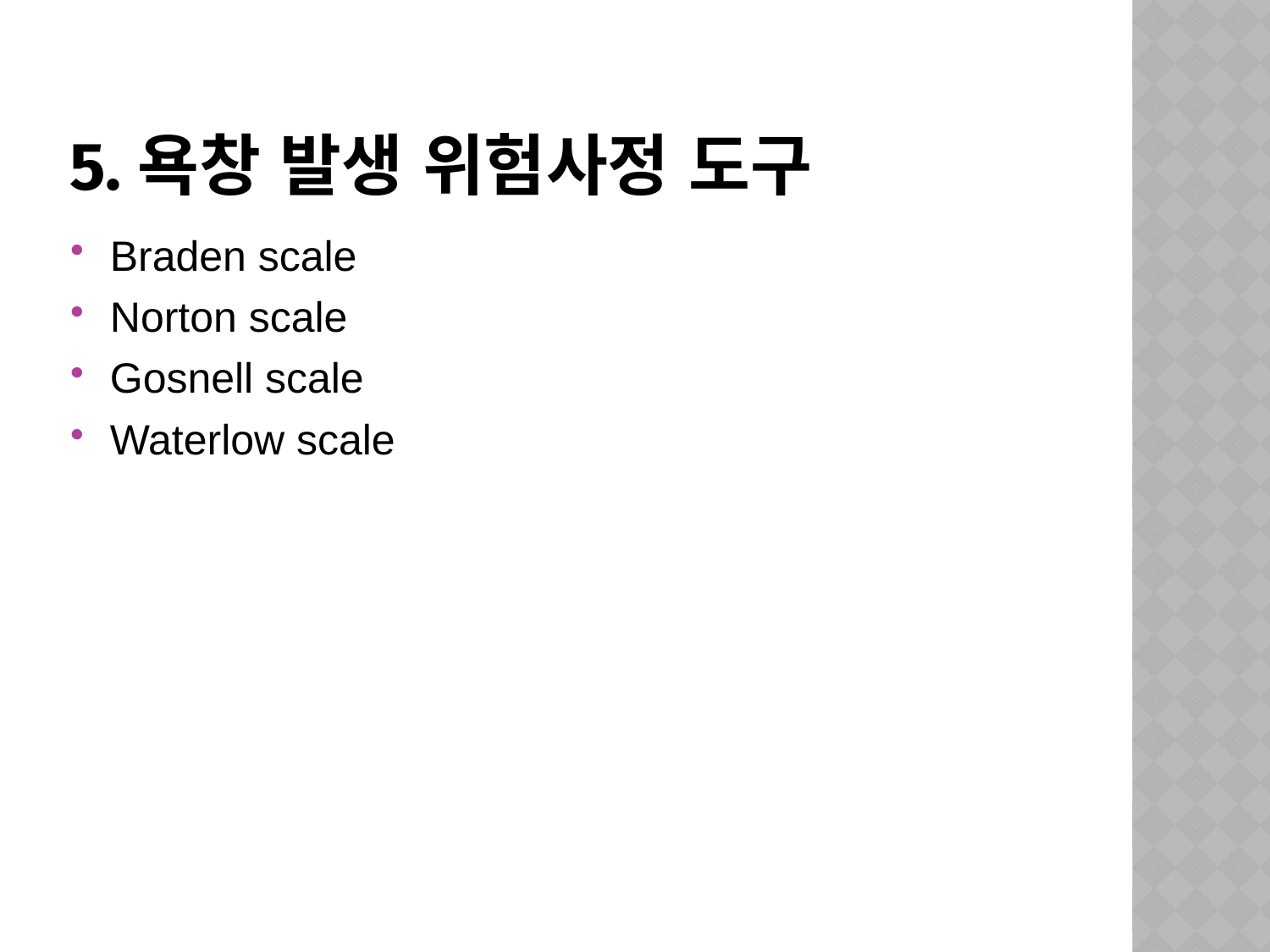

# 5.욕창 발생 위험사정 도구
Braden scale
Norton scale
Gosnell scale
Waterlow scale